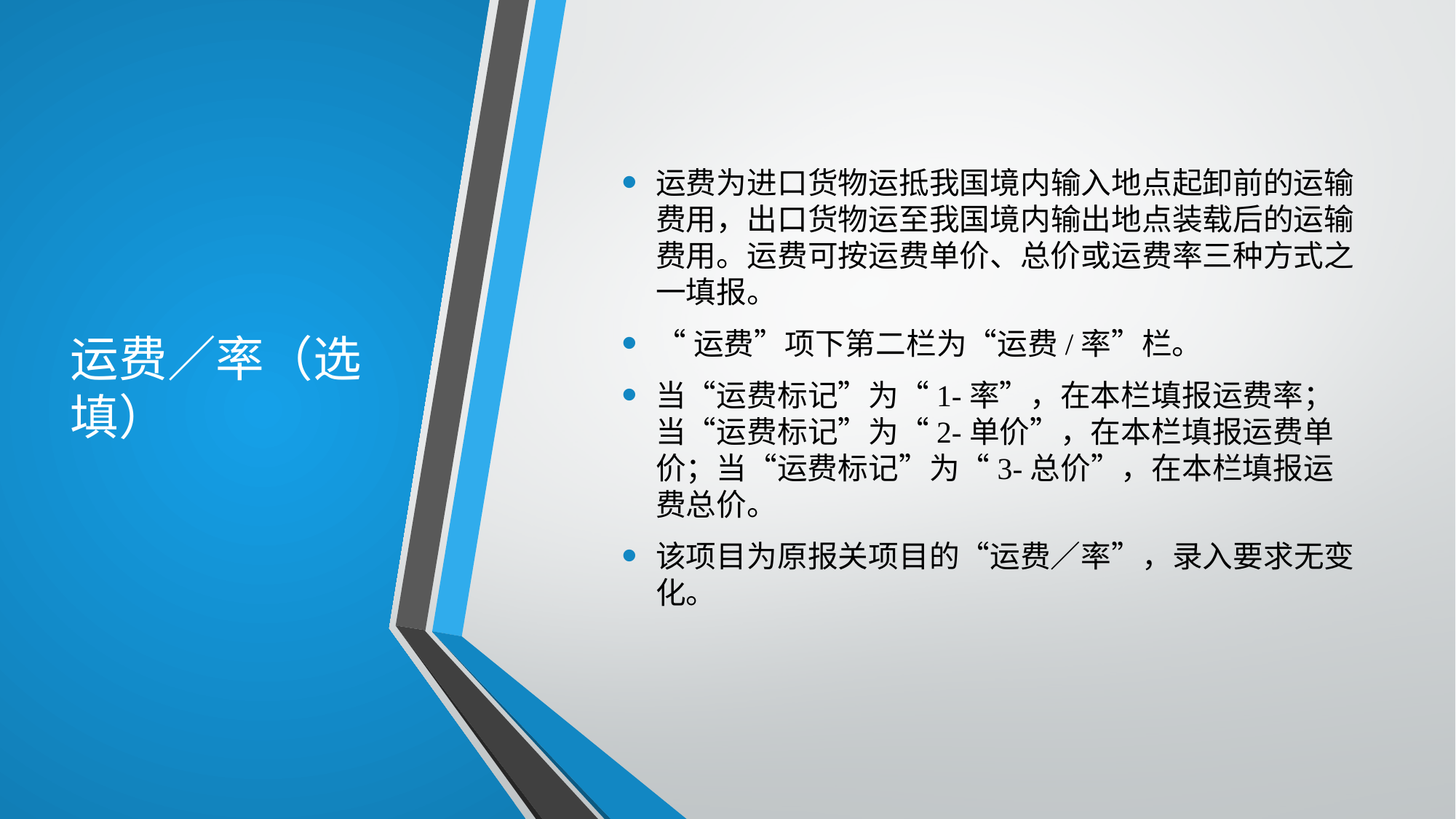

# 运费／率（选填）
运费为进口货物运抵我国境内输入地点起卸前的运输费用，出口货物运至我国境内输出地点装载后的运输费用。运费可按运费单价、总价或运费率三种方式之一填报。
“运费”项下第二栏为“运费/率”栏。
当“运费标记”为“1-率”，在本栏填报运费率；当“运费标记”为“2-单价”，在本栏填报运费单价；当“运费标记”为“3-总价”，在本栏填报运费总价。
该项目为原报关项目的“运费／率”，录入要求无变化。